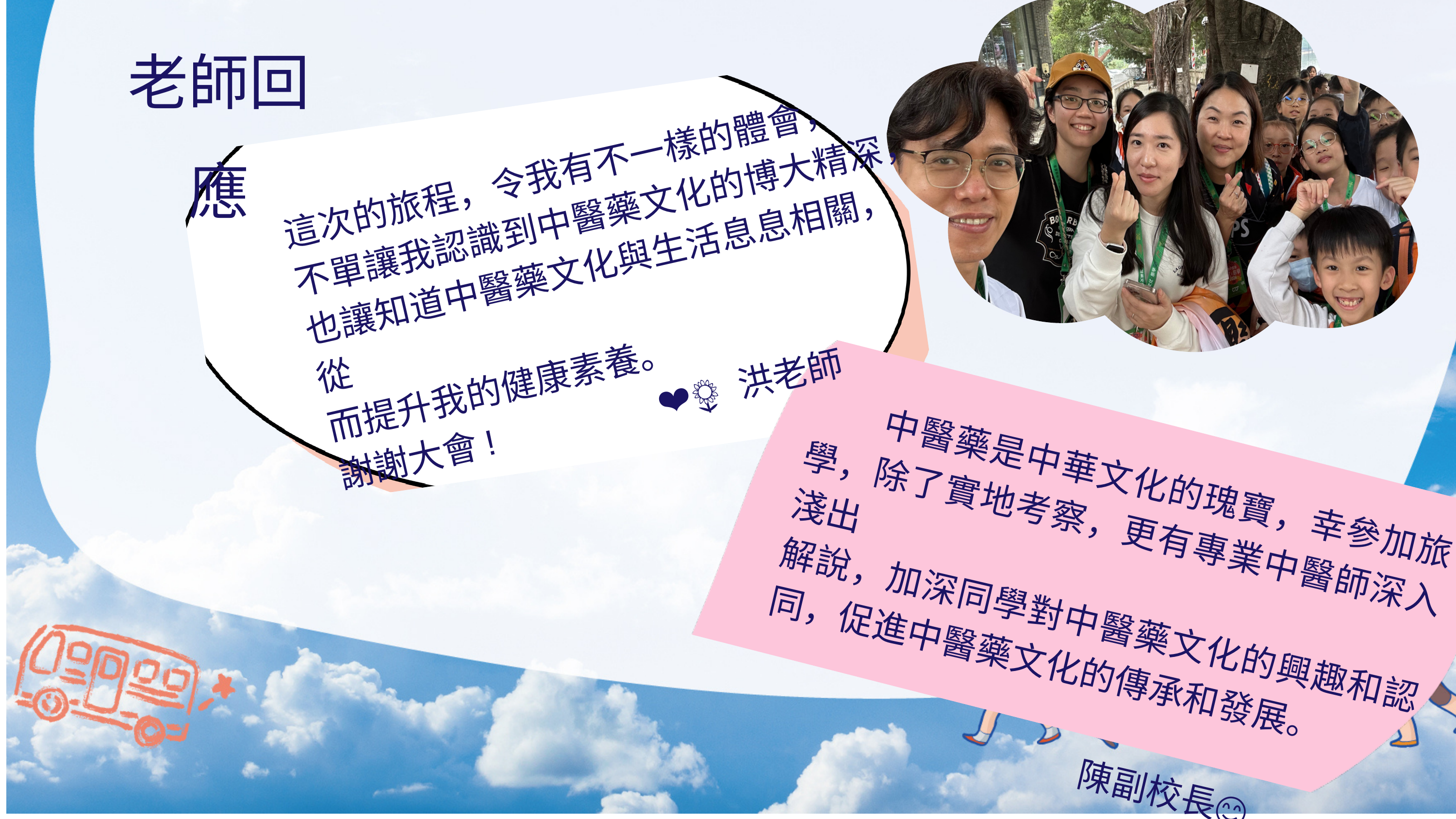

老師回應

這次的旅程，令我有不一樣的體會，
不單讓我認識到中醫藥文化的博大精深，
也讓知道中醫藥文化與生活息息相關，從
而提升我的健康素養。
謝謝大會!                 ❤️🌻 洪老師

       中醫藥是中華文化的瑰寶，幸參加旅學，除了實地考察，更有專業中醫師深入淺出
解說，加深同學對中醫藥文化的興趣和認同，促進中醫藥文化的傳承和發展。
                                          陳副校長😊